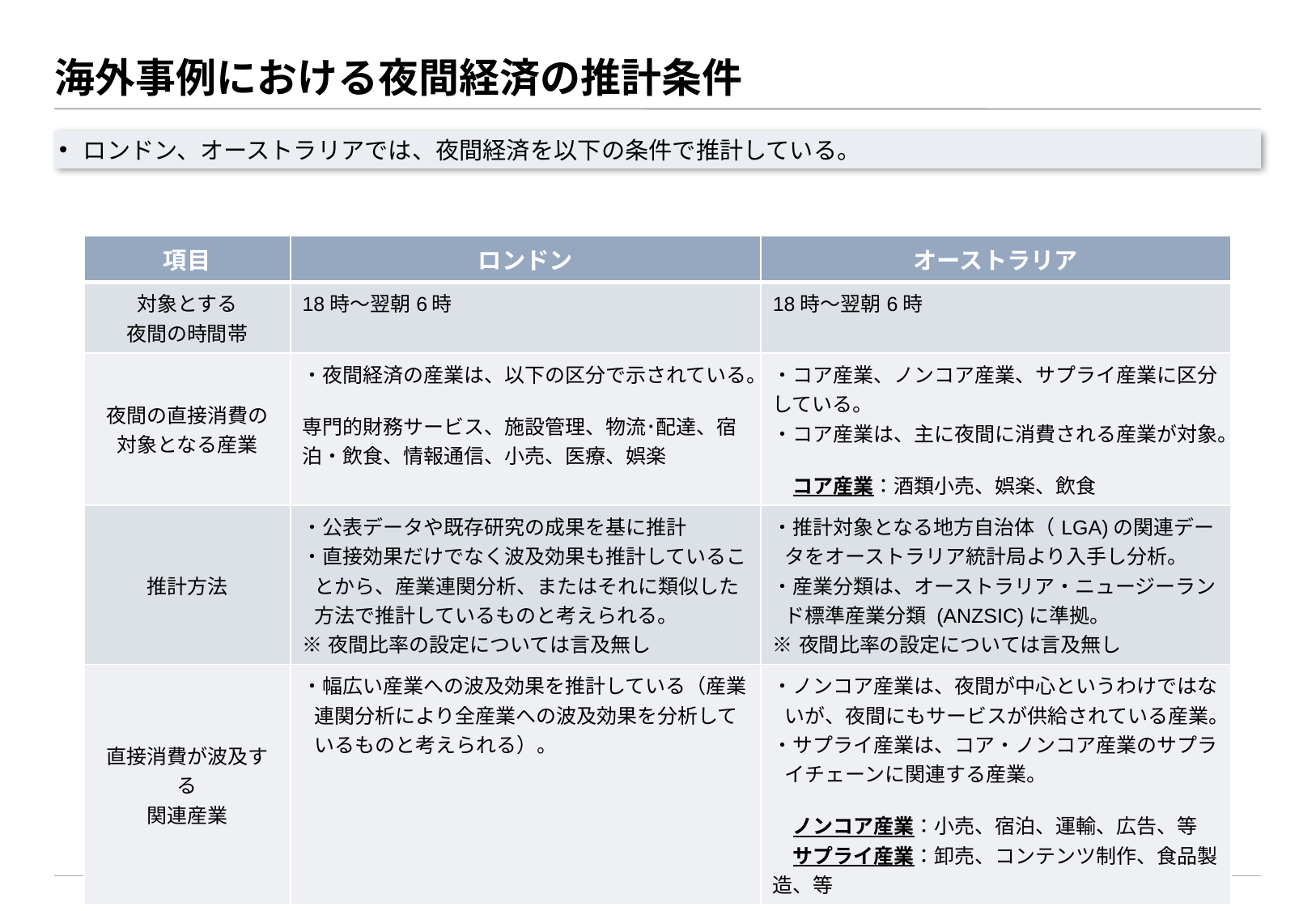

# 海外事例における夜間経済の推計条件
ロンドン、オーストラリアでは、夜間経済を以下の条件で推計している。
| 項目 | ロンドン | オーストラリア |
| --- | --- | --- |
| 対象とする 夜間の時間帯 | 18時～翌朝6時 | 18時～翌朝6時 |
| 夜間の直接消費の 対象となる産業 | ・夜間経済の産業は、以下の区分で示されている。 専門的財務サービス、施設管理、物流･配達、宿泊・飲食、情報通信、小売、医療、娯楽 | ・コア産業、ノンコア産業、サプライ産業に区分している。 ・コア産業は、主に夜間に消費される産業が対象。 　コア産業：酒類小売、娯楽、飲食 |
| 推計方法 | ・公表データや既存研究の成果を基に推計 ・直接効果だけでなく波及効果も推計していることから、産業連関分析、またはそれに類似した方法で推計しているものと考えられる。 ※夜間比率の設定については言及無し | ・推計対象となる地方自治体（LGA)の関連データをオーストラリア統計局より入手し分析。 ・産業分類は、オーストラリア・ニュージーランド標準産業分類 (ANZSIC)に準拠。 ※夜間比率の設定については言及無し |
| 直接消費が波及する 関連産業 | ・幅広い産業への波及効果を推計している（産業連関分析により全産業への波及効果を分析しているものと考えられる）。 | ・ノンコア産業は、夜間が中心というわけではないが、夜間にもサービスが供給されている産業。 ・サプライ産業は、コア・ノンコア産業のサプライチェーンに関連する産業。 　ノンコア産業：小売、宿泊、運輸、広告、等 　サプライ産業：卸売、コンテンツ制作、食品製造、等 |